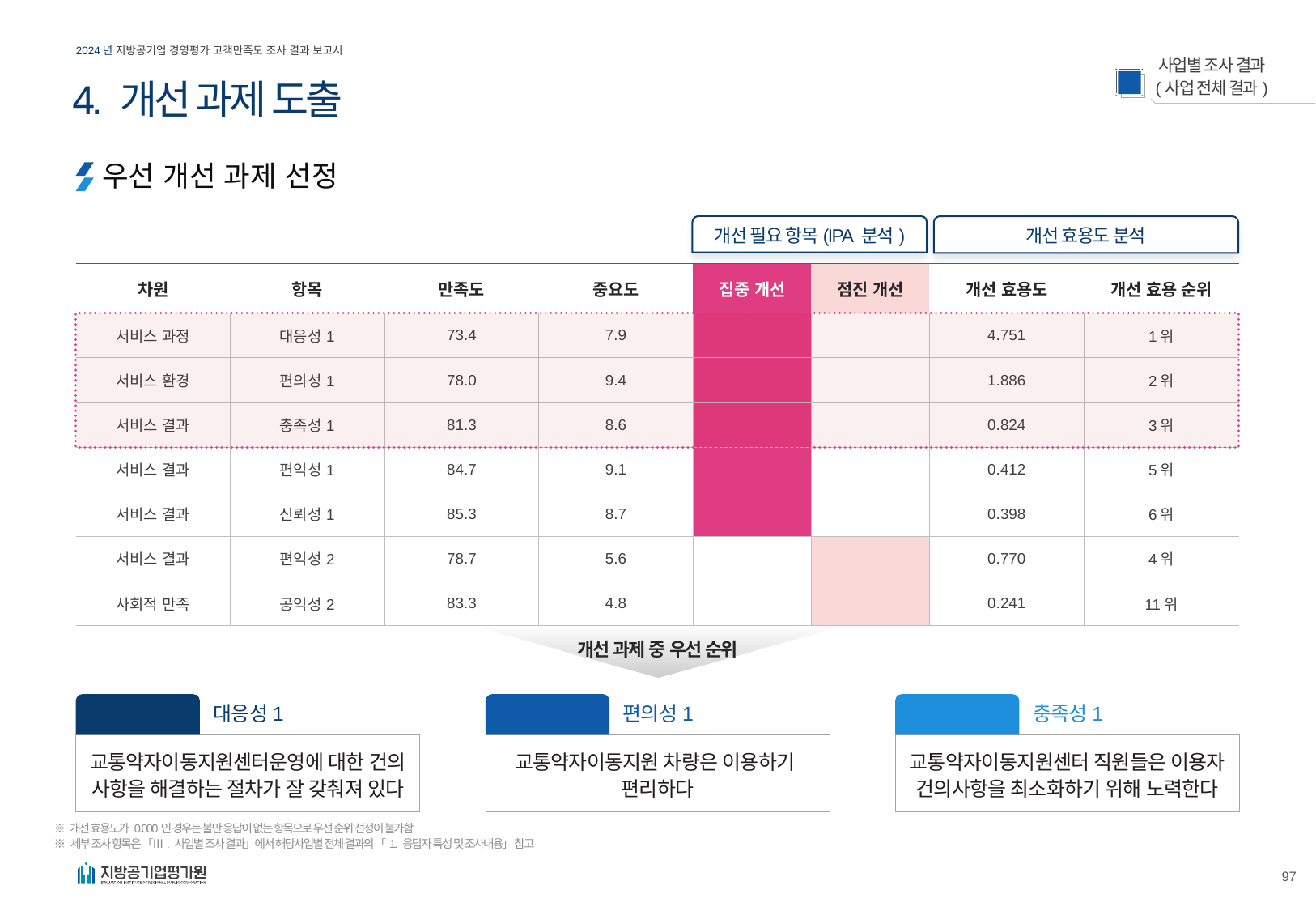

4. 개선 과제 도출
우선 개선 과제 선정

개선 효용도 분석
개선 필요 항목(IPA 분석)
| 차원 | 항목 | 만족도 | 중요도 | 집중 개선 | 점진 개선 | 개선 효용도 | 개선 효용 순위 |
| --- | --- | --- | --- | --- | --- | --- | --- |
| 서비스 과정 | 대응성1 | 73.4 | 7.9 |  |  | 4.751 | 1위 |
| 서비스 환경 | 편의성1 | 78.0 | 9.4 |  |  | 1.886 | 2위 |
| 서비스 결과 | 충족성1 | 81.3 | 8.6 |  |  | 0.824 | 3위 |
| 서비스 결과 | 편익성1 | 84.7 | 9.1 |  |  | 0.412 | 5위 |
| 서비스 결과 | 신뢰성1 | 85.3 | 8.7 |  |  | 0.398 | 6위 |
| 서비스 결과 | 편익성2 | 78.7 | 5.6 |  |  | 0.770 | 4위 |
| 사회적 만족 | 공익성2 | 83.3 | 4.8 |  |  | 0.241 | 11위 |

개선 과제 중 우선 순위
개선 1순위
개선 2순위
개선 3순위
대응성1
편의성1
충족성1
교통약자이동지원센터운영에 대한 건의
사항을 해결하는 절차가 잘 갖춰져 있다
교통약자이동지원 차량은 이용하기
편리하다
교통약자이동지원센터 직원들은 이용자 건의사항을 최소화하기 위해 노력한다
※ 개선 효용도가 0.000인 경우는 불만 응답이 없는 항목으로 우선 순위 선정이 불가함
※ 세부 조사 항목은 「Ⅲ. 사업별 조사 결과」에서 해당사업별 전체 결과의 「1. 응답자 특성 및 조사내용」 참고